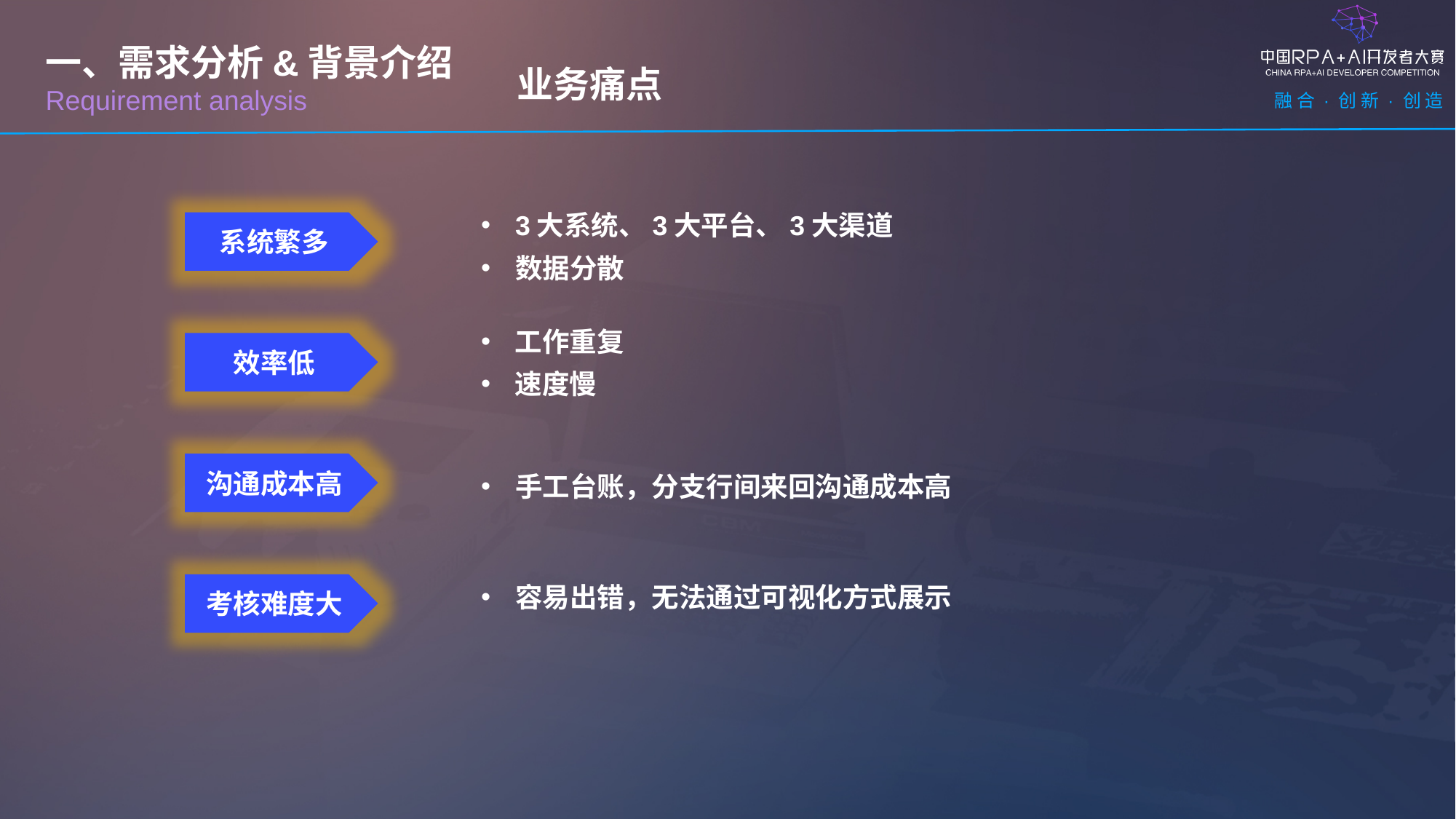

一、需求分析&背景介绍
Requirement analysis
业务痛点
3大系统、3大平台、3大渠道
数据分散
系统繁多

工作重复
速度慢
效率低
沟通成本高
手工台账，分支行间来回沟通成本高
容易出错，无法通过可视化方式展示
考核难度大